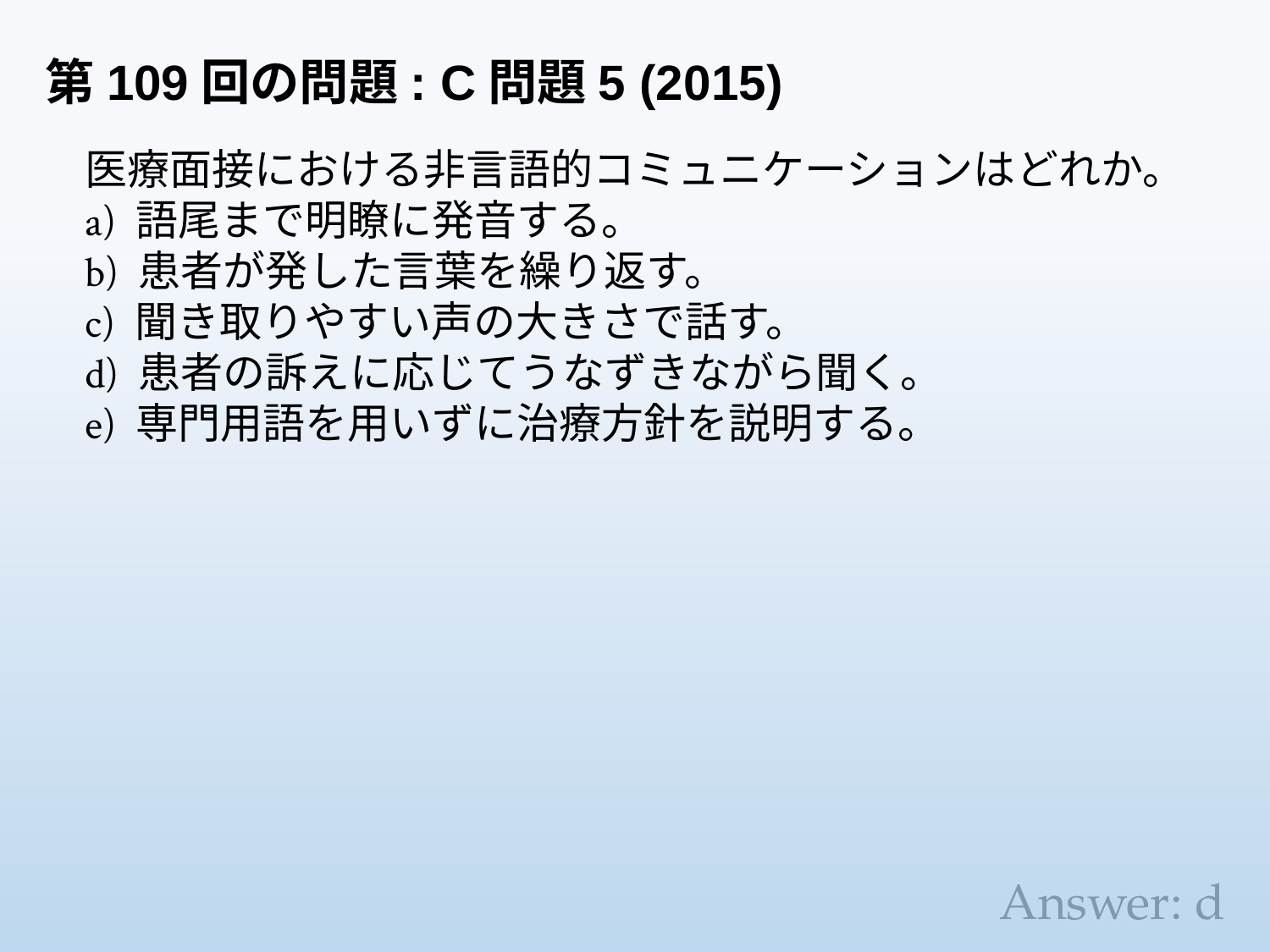

第109回の問題: C問題5 (2015)
医療面接における非言語的コミュニケーションはどれか。
a) 語尾まで明瞭に発音する。
b) 患者が発した言葉を繰り返す。
c) 聞き取りやすい声の大きさで話す。
d) 患者の訴えに応じてうなずきながら聞く。
e) 専門用語を用いずに治療方針を説明する。
Answer: d